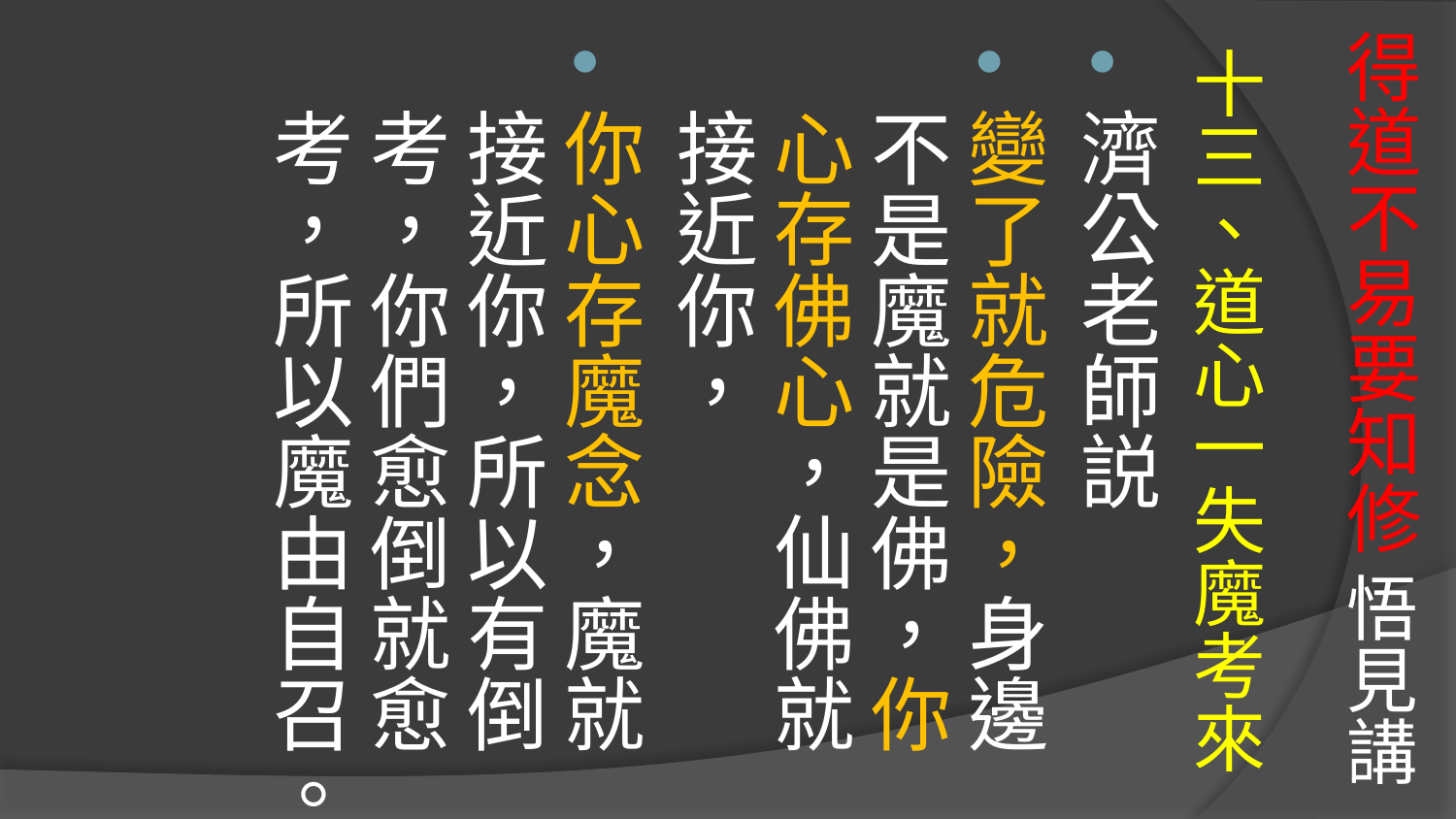

# 得道不易要知修 悟見講
十三、道心一失魔考來
濟公老師説
變了就危險，身邊不是魔就是佛，你心存佛心，仙佛就接近你，
你心存魔念，魔就接近你，所以有倒考，你們愈倒就愈考，所以魔由自召。